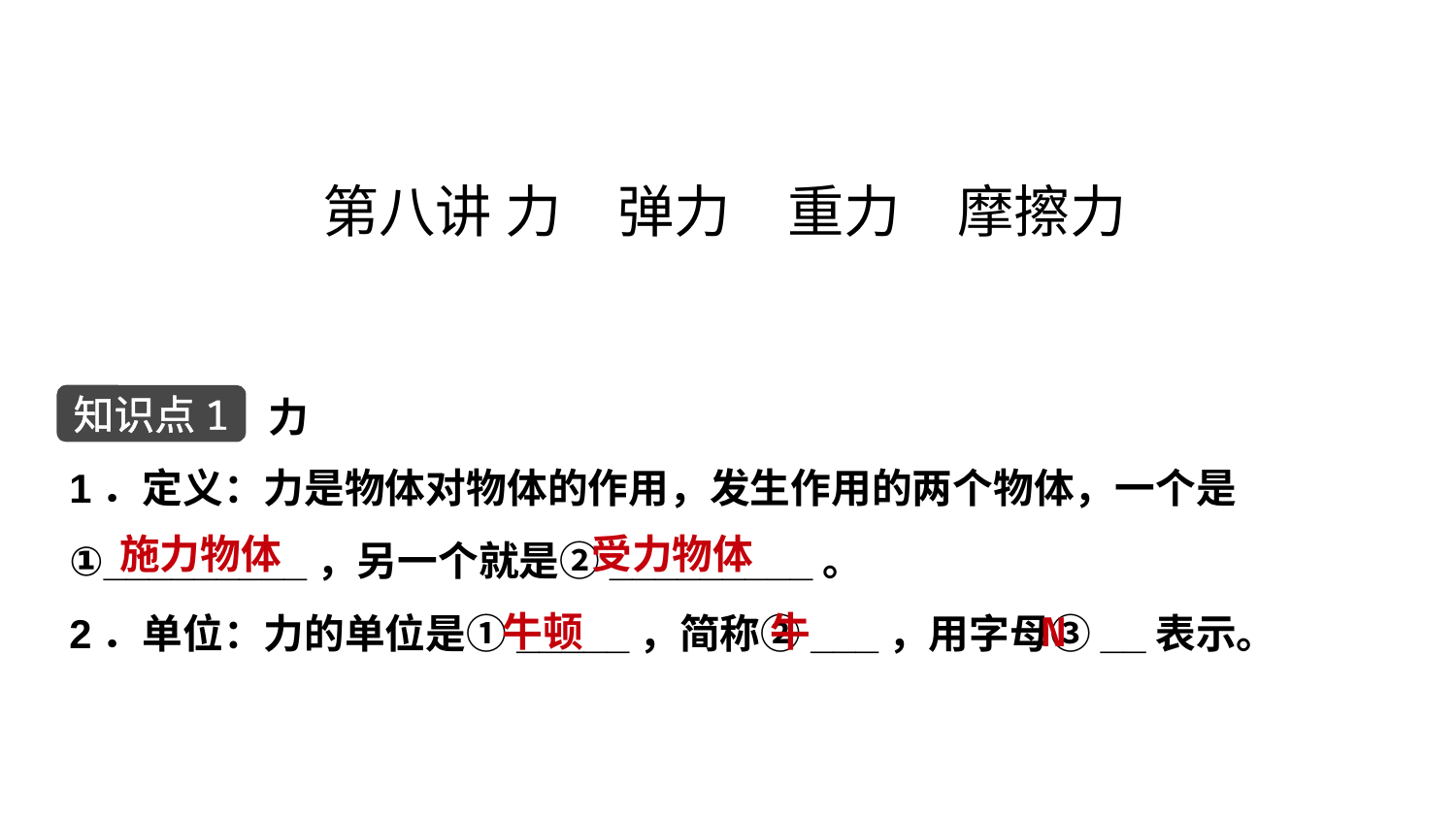

第八讲 力　弹力　重力　摩擦力
力
知识点1
1．定义：力是物体对物体的作用，发生作用的两个物体，一个是
①_________，另一个就是②_________。
2．单位：力的单位是①_____，简称②___，用字母③__表示。
施力物体
受力物体
牛顿
牛
N